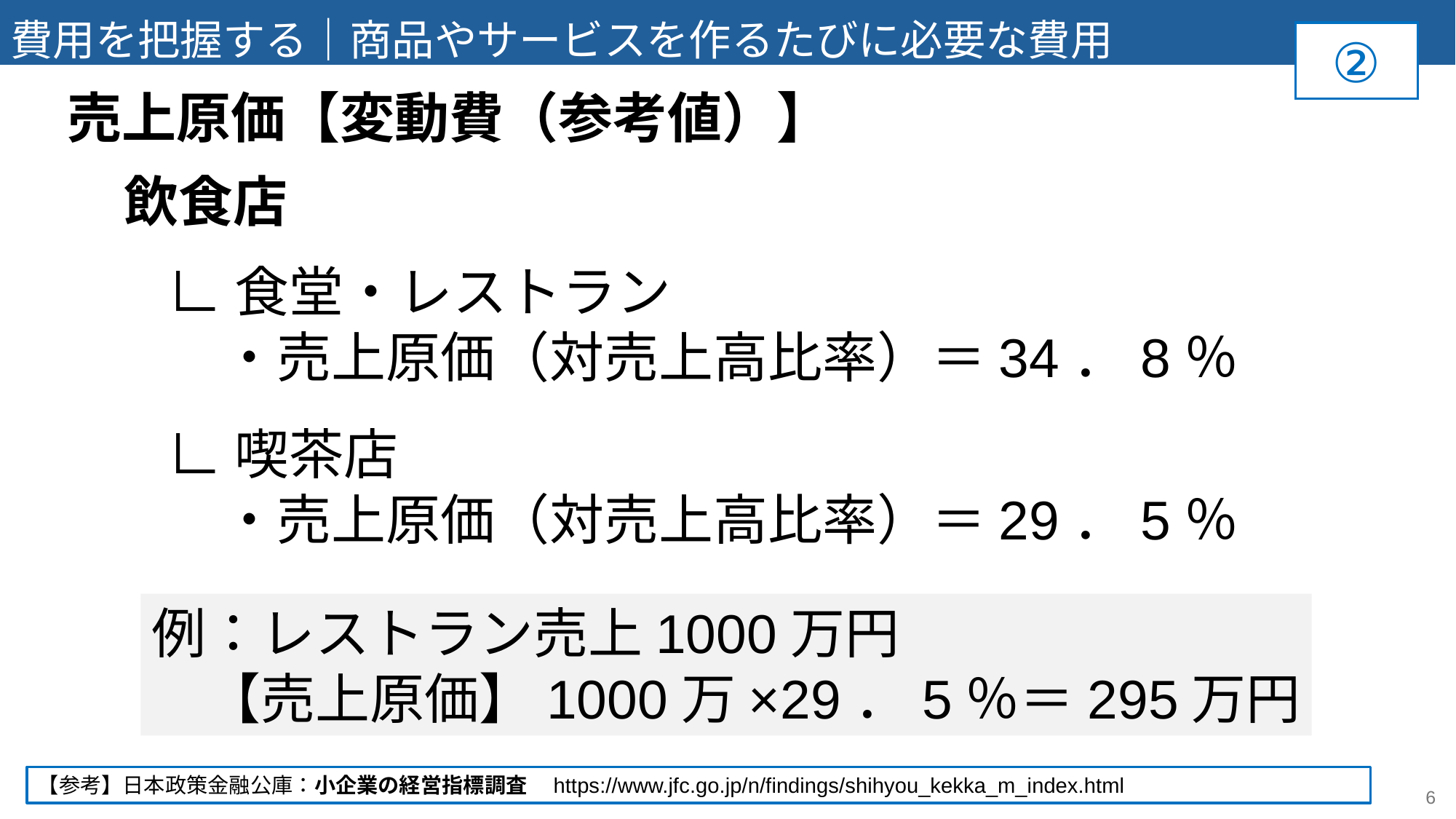

費用を把握する｜商品やサービスを作るたびに必要な費用
②
売上原価【変動費（参考値）】
飲食店
∟食堂・レストラン
　・売上原価（対売上高比率）＝34．8％
∟喫茶店
　・売上原価（対売上高比率）＝29．5％
例：レストラン売上1000万円
　【売上原価】1000万×29．5％＝295万円
【参考】日本政策金融公庫：小企業の経営指標調査　https://www.jfc.go.jp/n/findings/shihyou_kekka_m_index.html
6